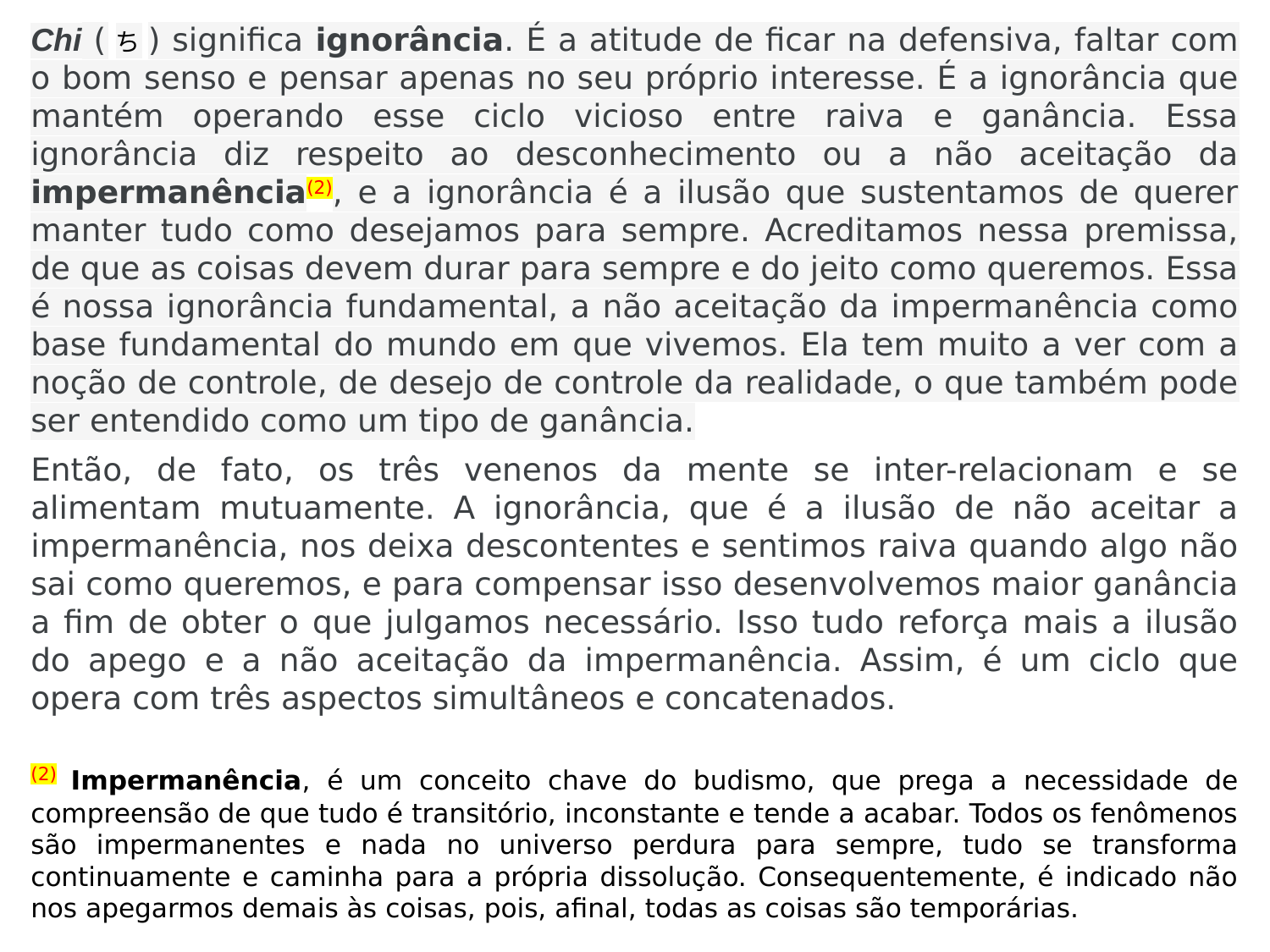

Chi (ち) significa ignorância. É a atitude de ficar na defensiva, faltar com o bom senso e pensar apenas no seu próprio interesse. É a ignorância que mantém operando esse ciclo vicioso entre raiva e ganância. Essa ignorância diz respeito ao desconhecimento ou a não aceitação da impermanência(2), e a ignorância é a ilusão que sustentamos de querer manter tudo como desejamos para sempre. Acreditamos nessa premissa, de que as coisas devem durar para sempre e do jeito como queremos. Essa é nossa ignorância fundamental, a não aceitação da impermanência como base fundamental do mundo em que vivemos. Ela tem muito a ver com a noção de controle, de desejo de controle da realidade, o que também pode ser entendido como um tipo de ganância.
Então, de fato, os três venenos da mente se inter-relacionam e se alimentam mutuamente. A ignorância, que é a ilusão de não aceitar a impermanência, nos deixa descontentes e sentimos raiva quando algo não sai como queremos, e para compensar isso desenvolvemos maior ganância a fim de obter o que julgamos necessário. Isso tudo reforça mais a ilusão do apego e a não aceitação da impermanência. Assim, é um ciclo que opera com três aspectos simultâneos e concatenados.

(2) Impermanência, é um conceito chave do budismo, que prega a necessidade de compreensão de que tudo é transitório, inconstante e tende a acabar. Todos os fenômenos são impermanentes e nada no universo perdura para sempre, tudo se transforma continuamente e caminha para a própria dissolução. Consequentemente, é indicado não nos apegarmos demais às coisas, pois, afinal, todas as coisas são temporárias.